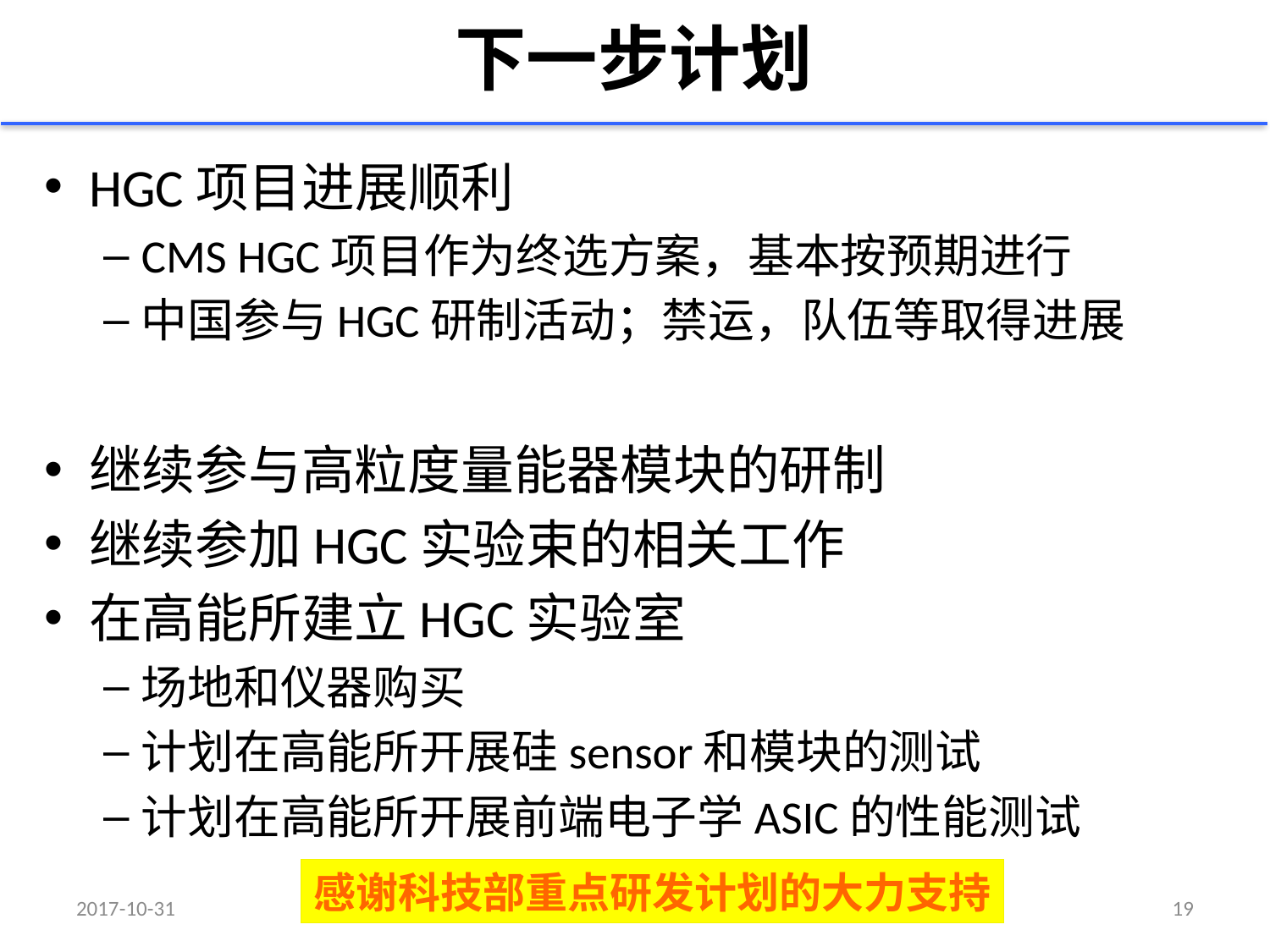

# 下一步计划
HGC项目进展顺利
CMS HGC项目作为终选方案，基本按预期进行
中国参与HGC研制活动；禁运，队伍等取得进展

继续参与高粒度量能器模块的研制
继续参加HGC实验束的相关工作
在高能所建立HGC实验室
场地和仪器购买
计划在高能所开展硅sensor和模块的测试
计划在高能所开展前端电子学ASIC的性能测试

感谢科技部重点研发计划的大力支持
2017-10-31
19